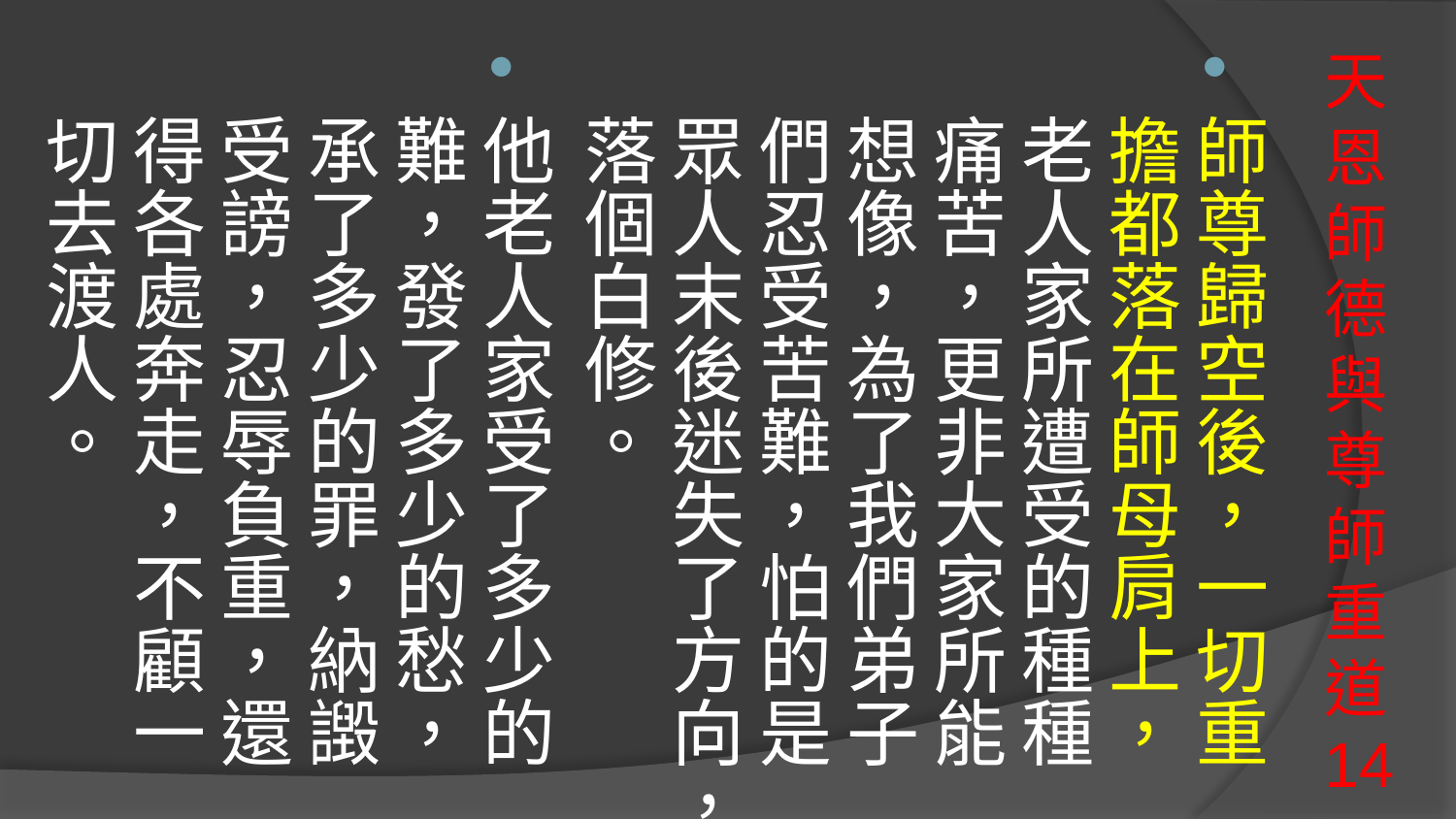

# 天恩師德與尊師重道 14
師尊歸空後，一切重擔都落在師母肩上，老人家所遭受的種種痛苦，更非大家所能想像，為了我們弟子們忍受苦難，怕的是眾人末後迷失了方向，落個白修。
他老人家受了多少的難，發了多少的愁，承了多少的罪，納譭受謗，忍辱負重，還得各處奔走，不顧一切去渡人。